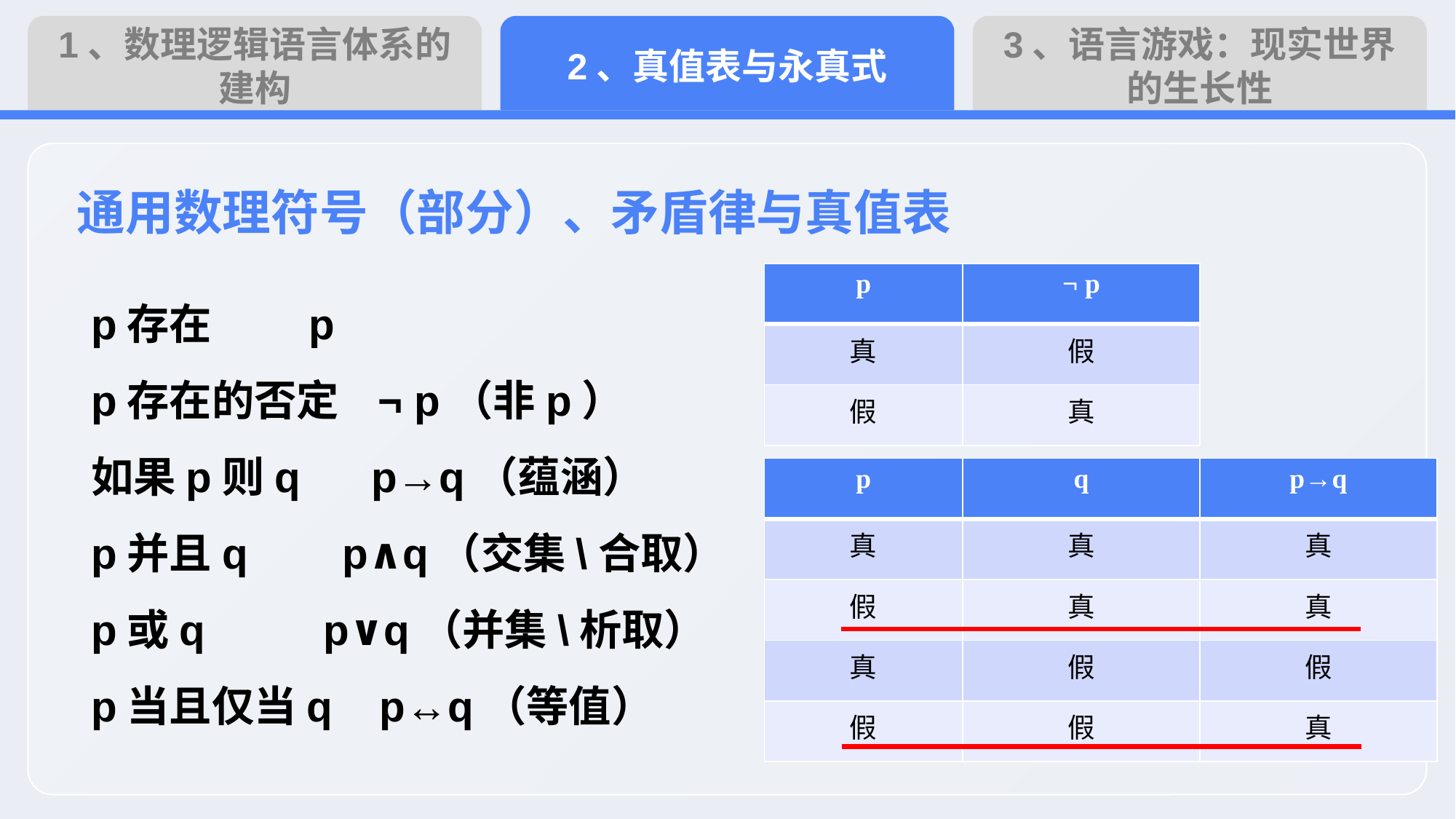

1、数理逻辑语言体系的建构
2、真值表与永真式
3、语言游戏：现实世界的生长性

通用数理符号（部分）、矛盾律与真值表
| p | ¬ p |
| --- | --- |
| 真 | 假 |
| 假 | 真 |
p存在         p
p存在的否定   ¬ p（非p）
如果p则q      p→q（蕴涵）
p并且q        p∧q（交集\合取）
p或q          p∨q（并集\析取）
p当且仅当q    p↔q（等值）

| p | q | p→q |
| --- | --- | --- |
| 真 | 真 | 真 |
| 假 | 真 | 真 |
| 真 | 假 | 假 |
| 假 | 假 | 真 |